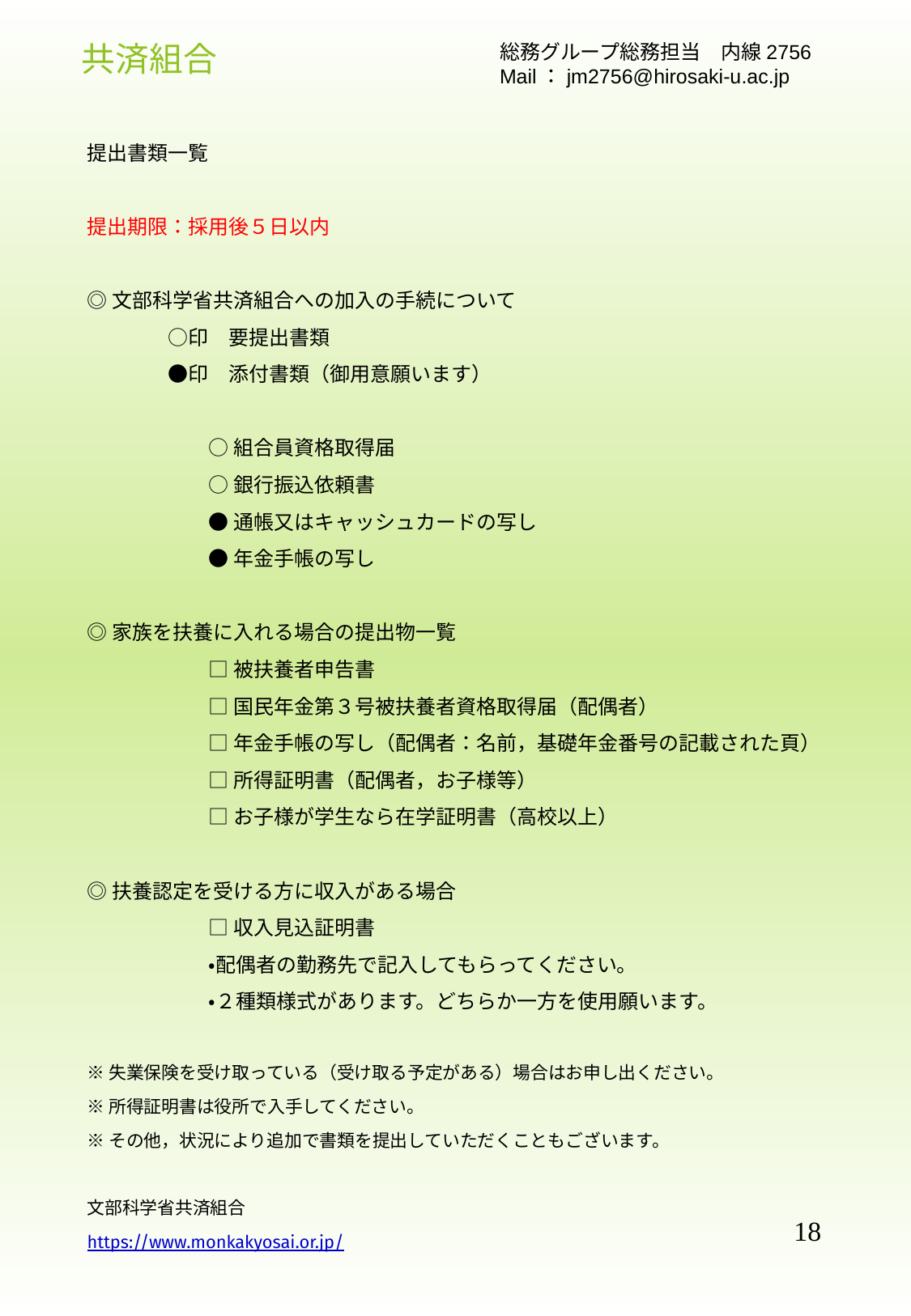

共済組合
総務グループ総務担当　内線2756
Mail：jm2756@hirosaki-u.ac.jp

提出書類一覧

提出期限：採用後５日以内

◎文部科学省共済組合への加入の手続について
　　　　○印　要提出書類
　　　　●印　添付書類（御用意願います）

	○組合員資格取得届
	○銀行振込依頼書
	●通帳又はキャッシュカードの写し
	●年金手帳の写し

◎家族を扶養に入れる場合の提出物一覧
	□被扶養者申告書
	□国民年金第３号被扶養者資格取得届（配偶者）
	□年金手帳の写し（配偶者：名前，基礎年金番号の記載された頁）
	□所得証明書（配偶者，お子様等）
	□お子様が学生なら在学証明書（高校以上）

◎扶養認定を受ける方に収入がある場合
	□収入見込証明書
	・配偶者の勤務先で記入してもらってください。
	・２種類様式があります。どちらか一方を使用願います。

※失業保険を受け取っている（受け取る予定がある）場合はお申し出ください。
※所得証明書は役所で入手してください。
※その他，状況により追加で書類を提出していただくこともございます。

文部科学省共済組合
https://www.monkakyosai.or.jp/

18